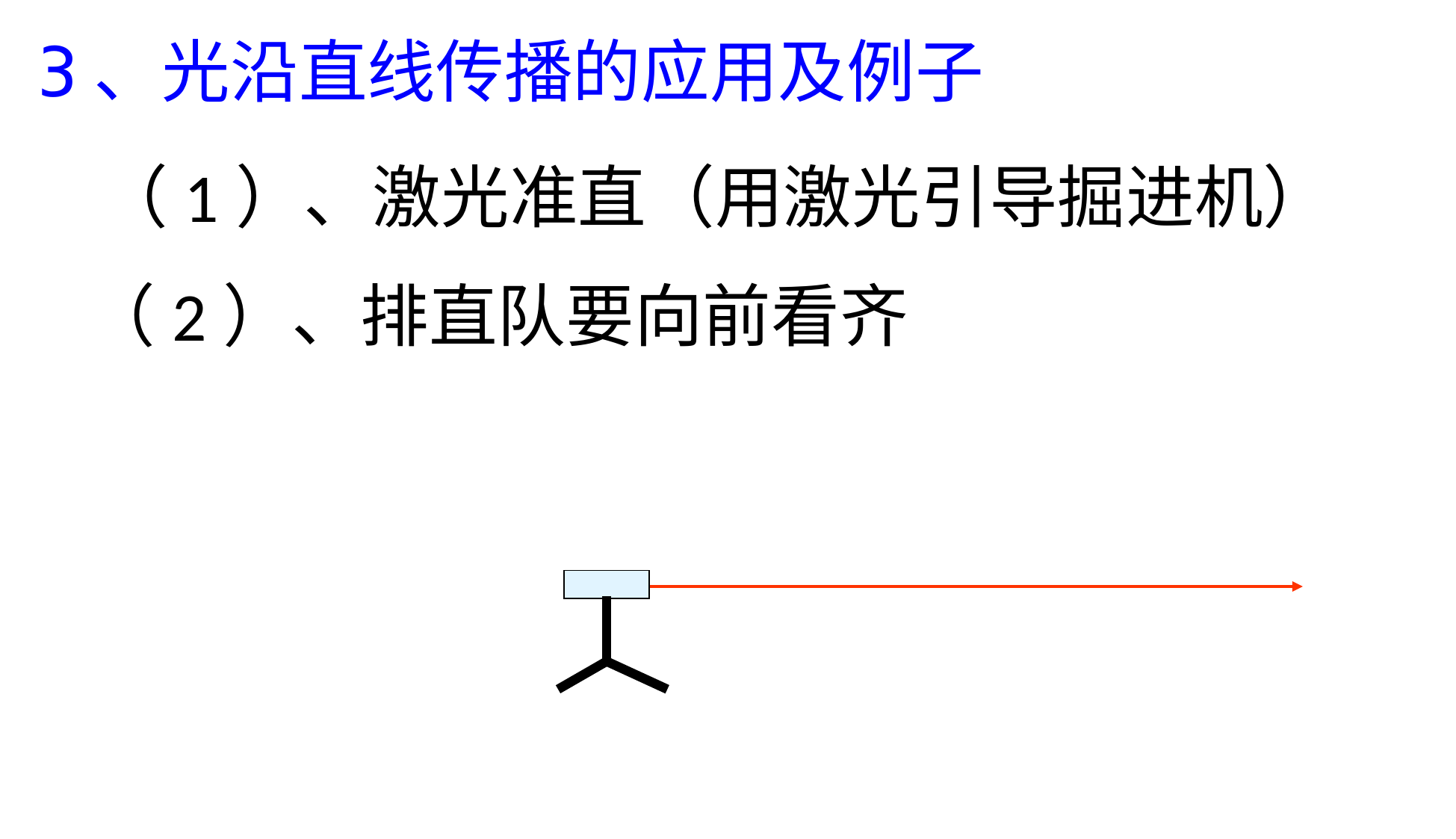

3、光沿直线传播的应用及例子
（1）、激光准直（用激光引导掘进机）
（2）、排直队要向前看齐